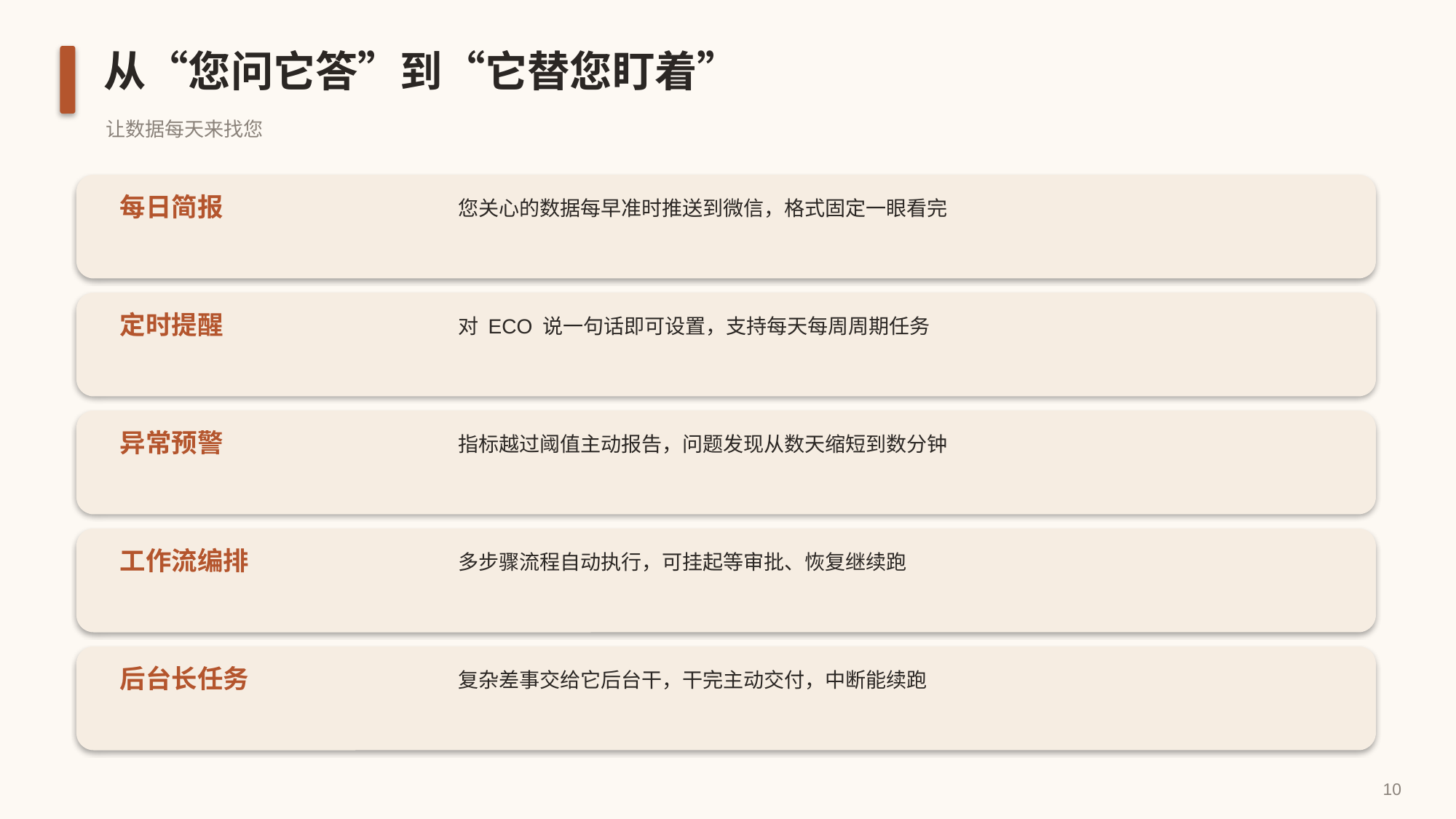

从“您问它答”到“它替您盯着”

让数据每天来找您

每日简报
您关心的数据每早准时推送到微信，格式固定一眼看完

定时提醒
对 ECO 说一句话即可设置，支持每天每周周期任务

异常预警
指标越过阈值主动报告，问题发现从数天缩短到数分钟

工作流编排
多步骤流程自动执行，可挂起等审批、恢复继续跑

后台长任务
复杂差事交给它后台干，干完主动交付，中断能续跑
10